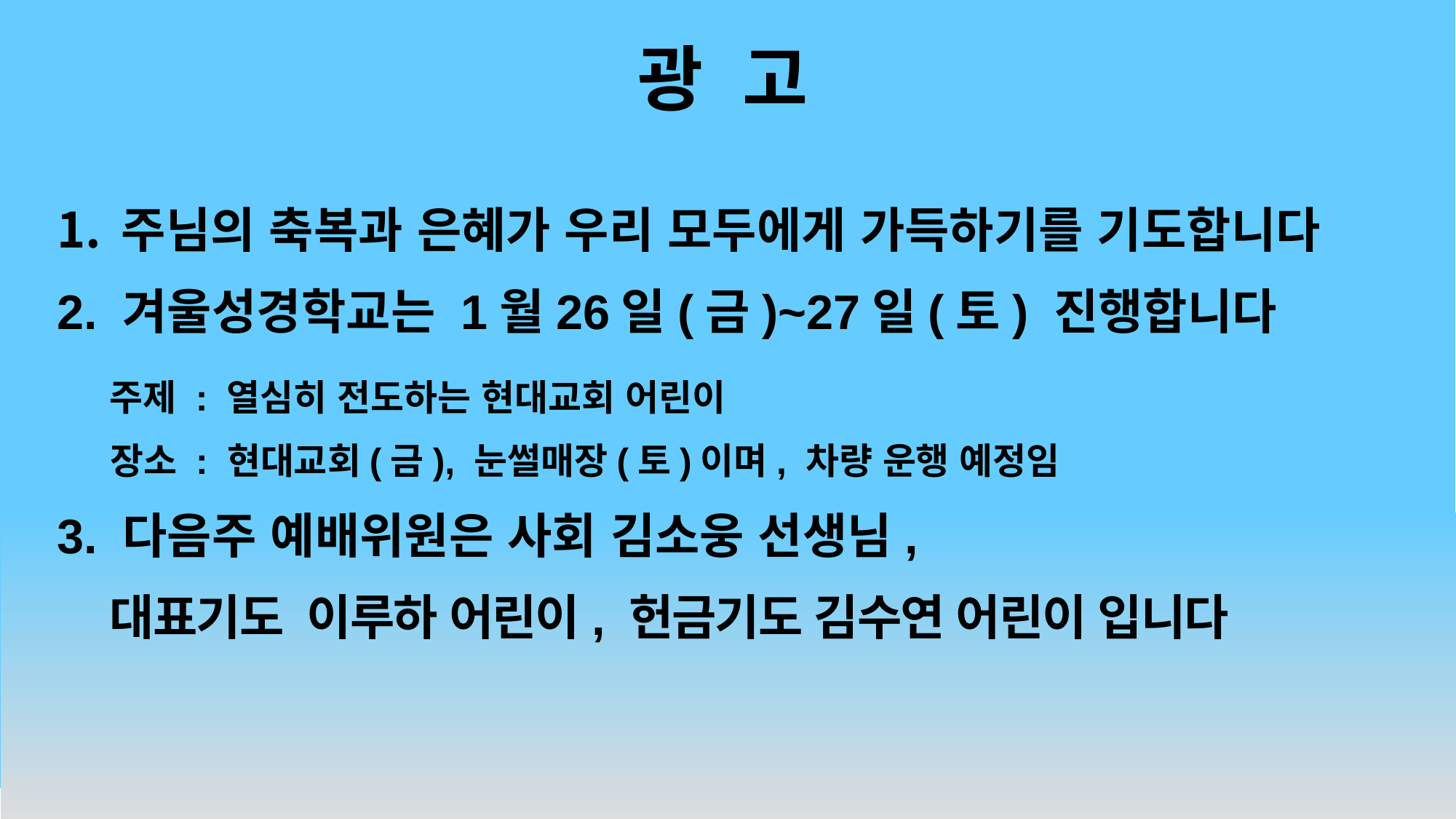

# 광  고
주님의 축복과 은혜가 우리 모두에게 가득하기를 기도합니다
2. 겨울성경학교는 1월26일(금)~27일(토) 진행합니다
   주제 : 열심히 전도하는 현대교회 어린이
장소 : 현대교회(금), 눈썰매장(토)이며, 차량 운행 예정임
3. 다음주 예배위원은 사회 김소웅 선생님,
   대표기도  이루하 어린이, 헌금기도 김수연 어린이 입니다